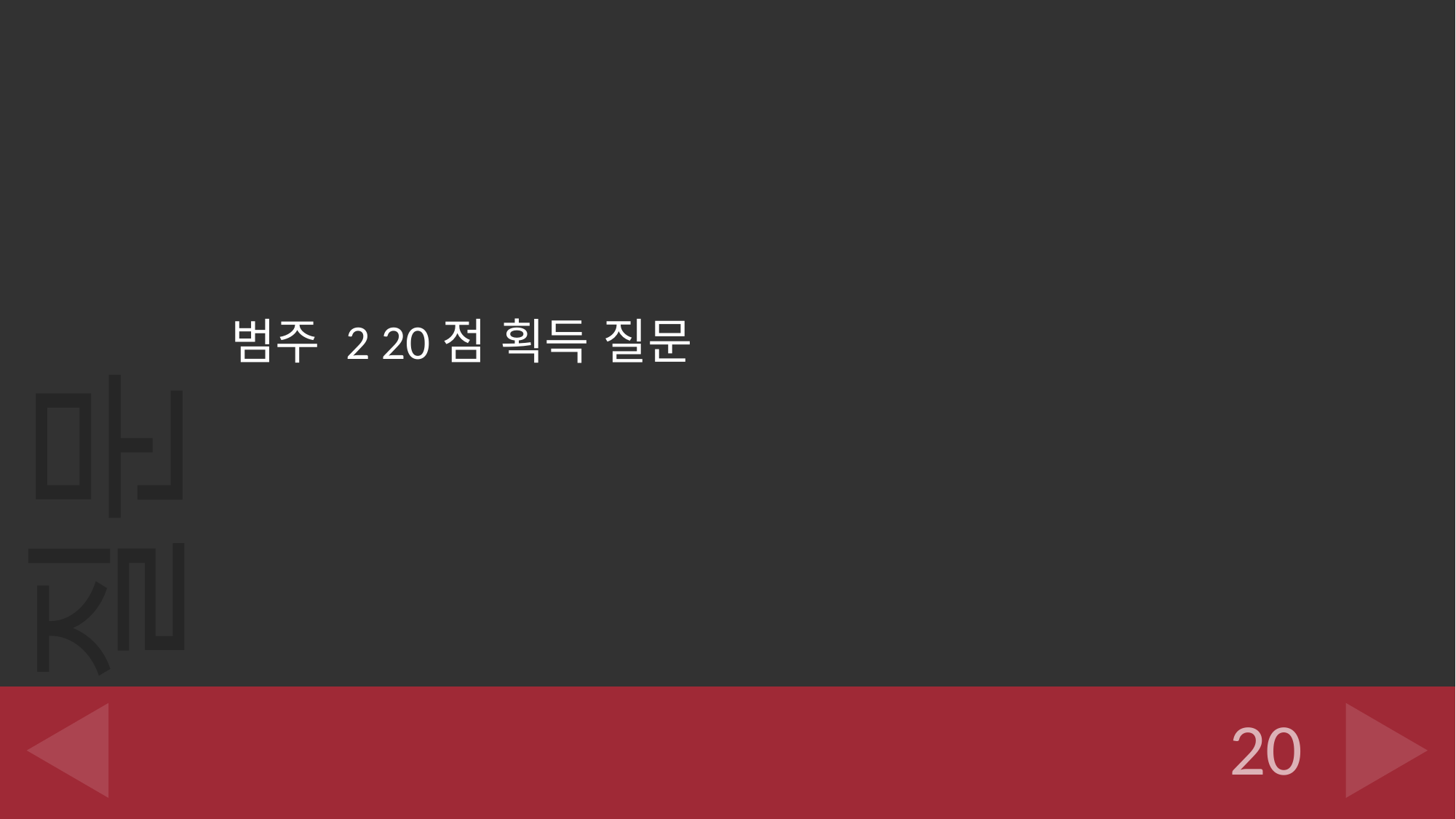

범주 2 20점 획득 질문
#
20